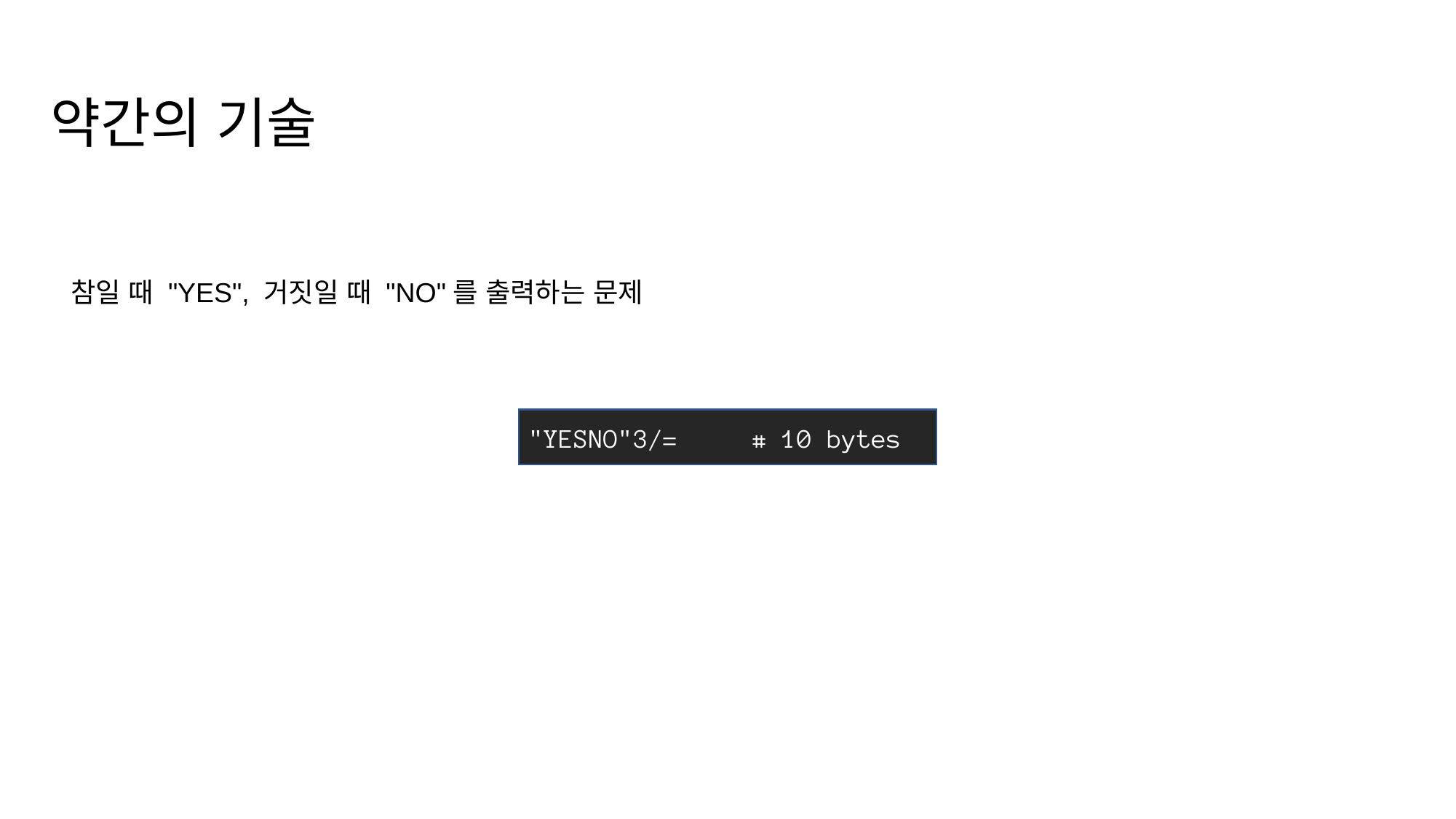

약간의 기술
참일 때 "YES", 거짓일 때 "NO"를 출력하는 문제
"YESNO"3/=     # 10 bytes